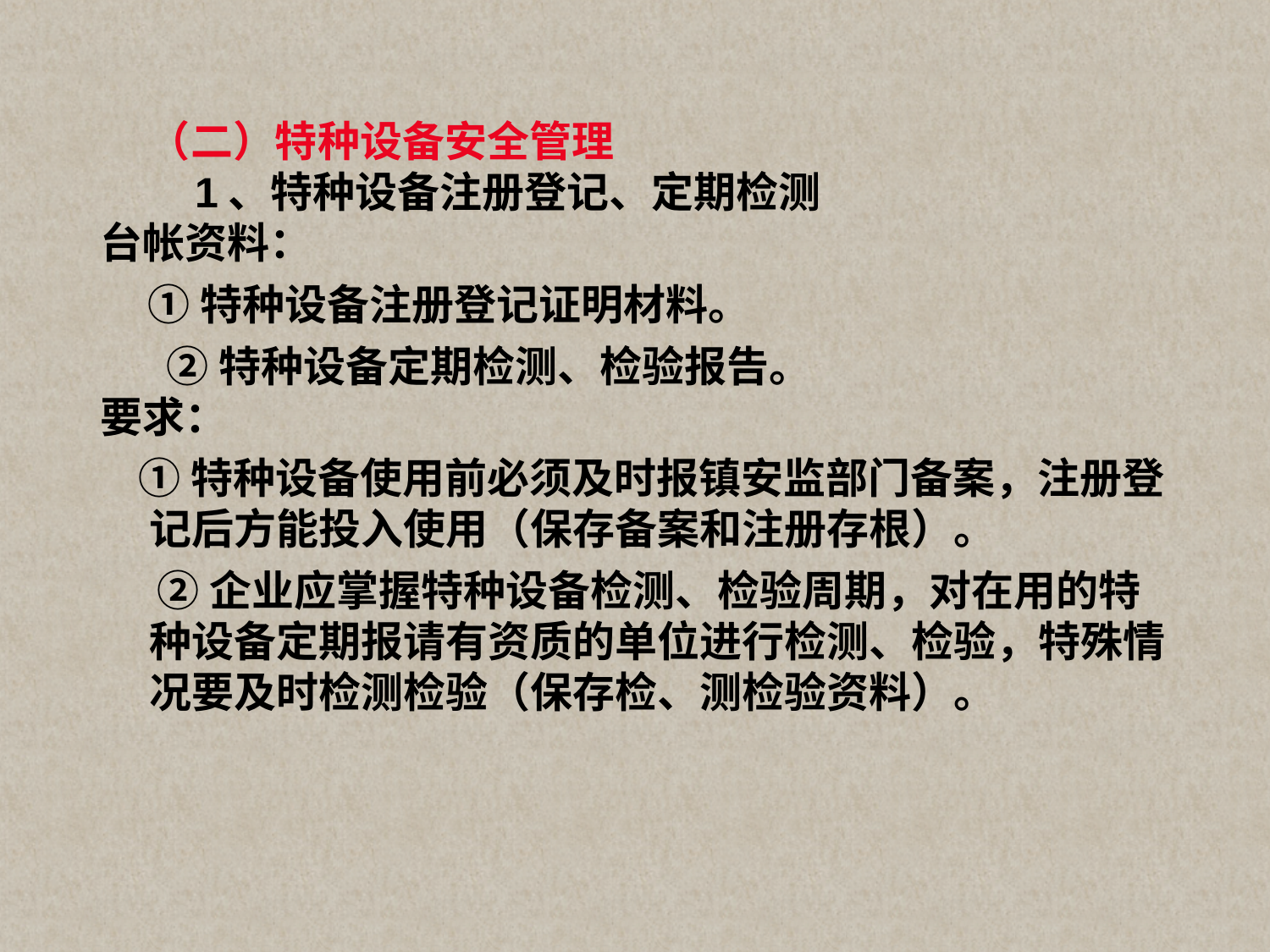

（二）特种设备安全管理
        1、特种设备注册登记、定期检测
台帐资料：
     ①特种设备注册登记证明材料。
       ②特种设备定期检测、检验报告。
要求：
    ①特种设备使用前必须及时报镇安监部门备案，注册登记后方能投入使用（保存备案和注册存根）。
      ②企业应掌握特种设备检测、检验周期，对在用的特种设备定期报请有资质的单位进行检测、检验，特殊情况要及时检测检验（保存检、测检验资料）。